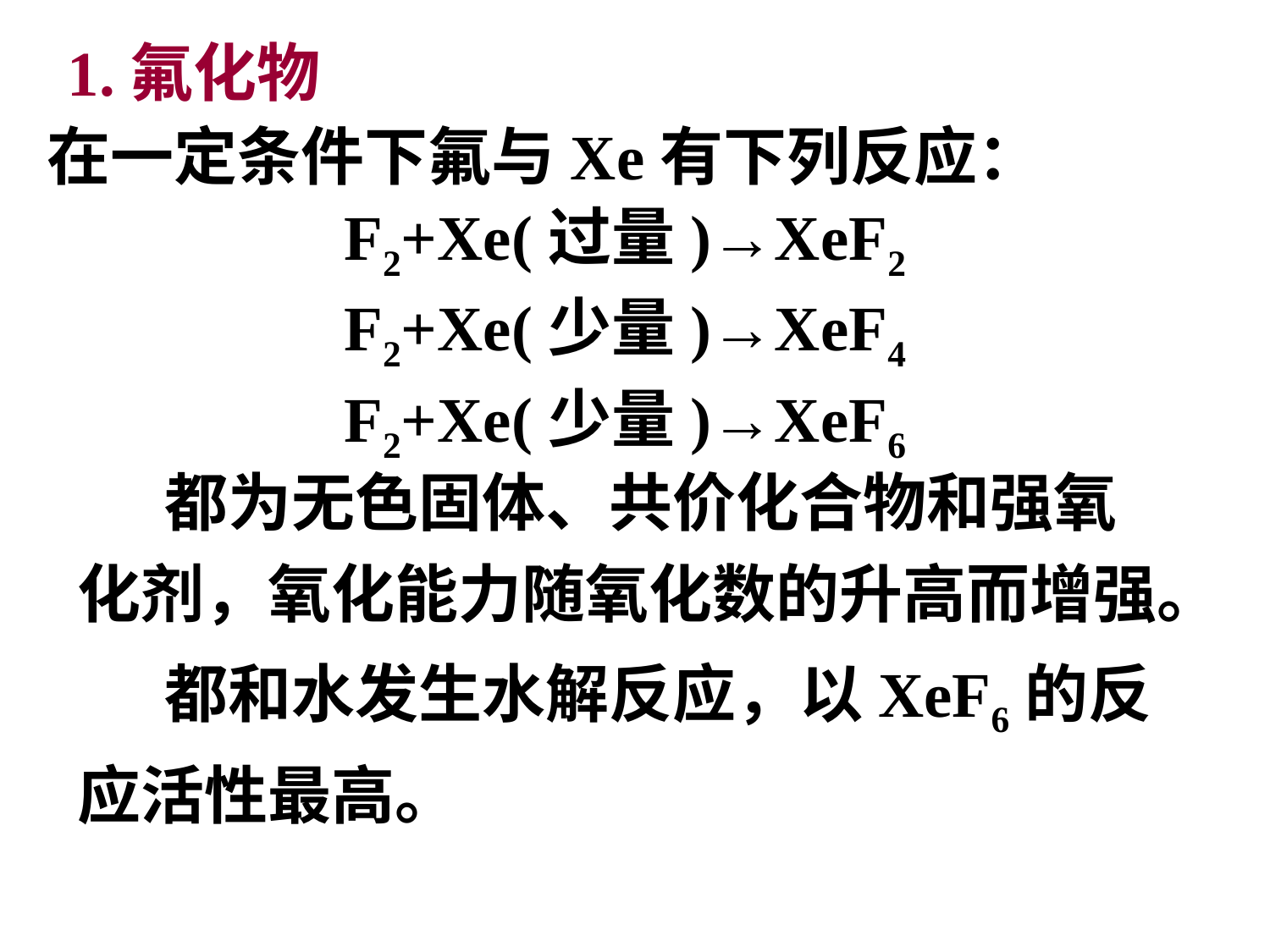

1.氟化物
在一定条件下氟与Xe有下列反应：
F2+Xe(过量)→XeF2
F2+Xe(少量)→XeF4
F2+Xe(少量)→XeF6
     都为无色固体、共价化合物和强氧化剂，氧化能力随氧化数的升高而增强。
     都和水发生水解反应，以XeF6的反应活性最高。
341